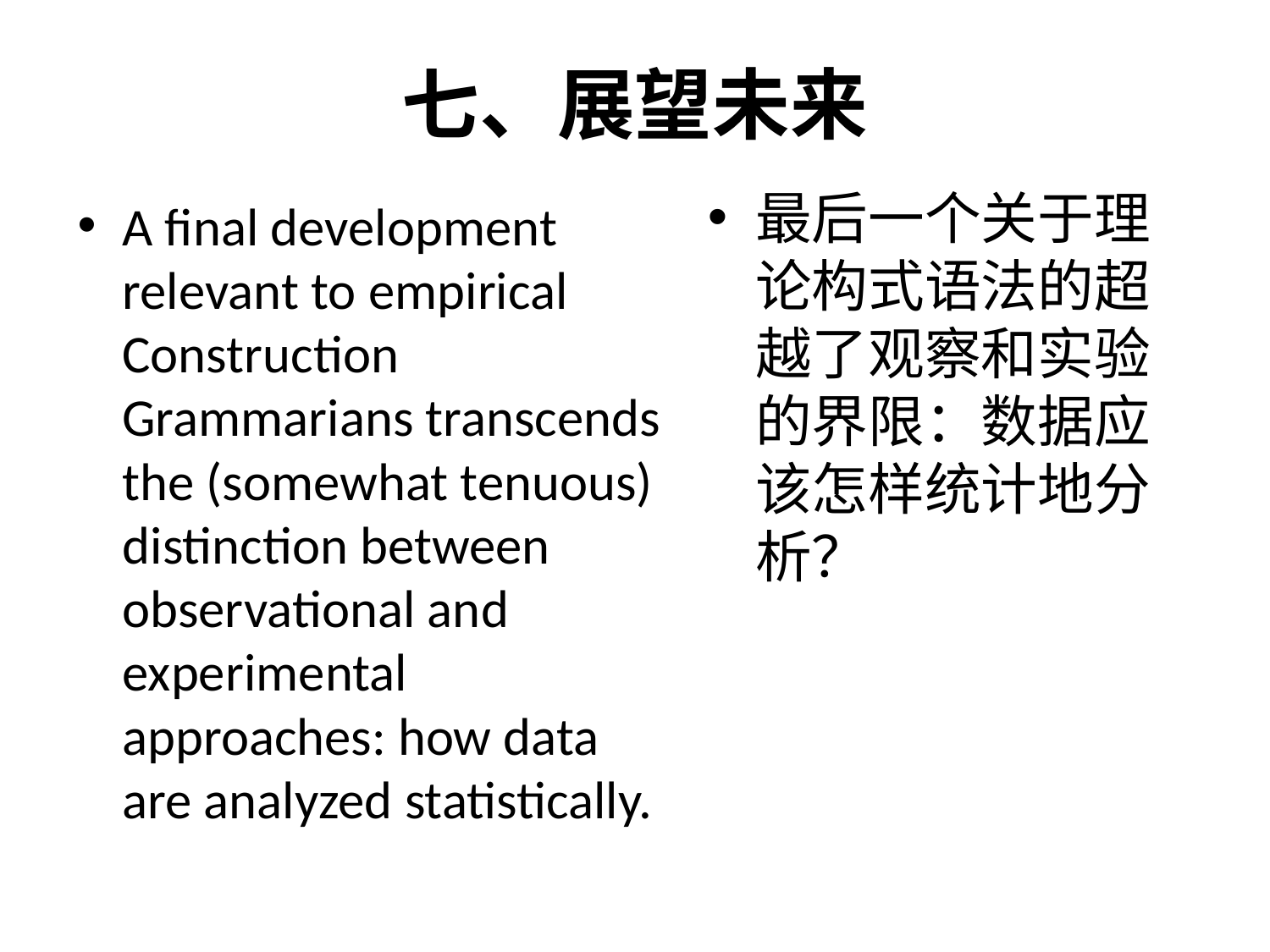

# 七、展望未来
最后一个关于理论构式语法的超越了观察和实验的界限：数据应该怎样统计地分析？
A final development relevant to empirical Construction Grammarians transcends the (somewhat tenuous) distinction between observational and experimental approaches: how data are analyzed statistically.